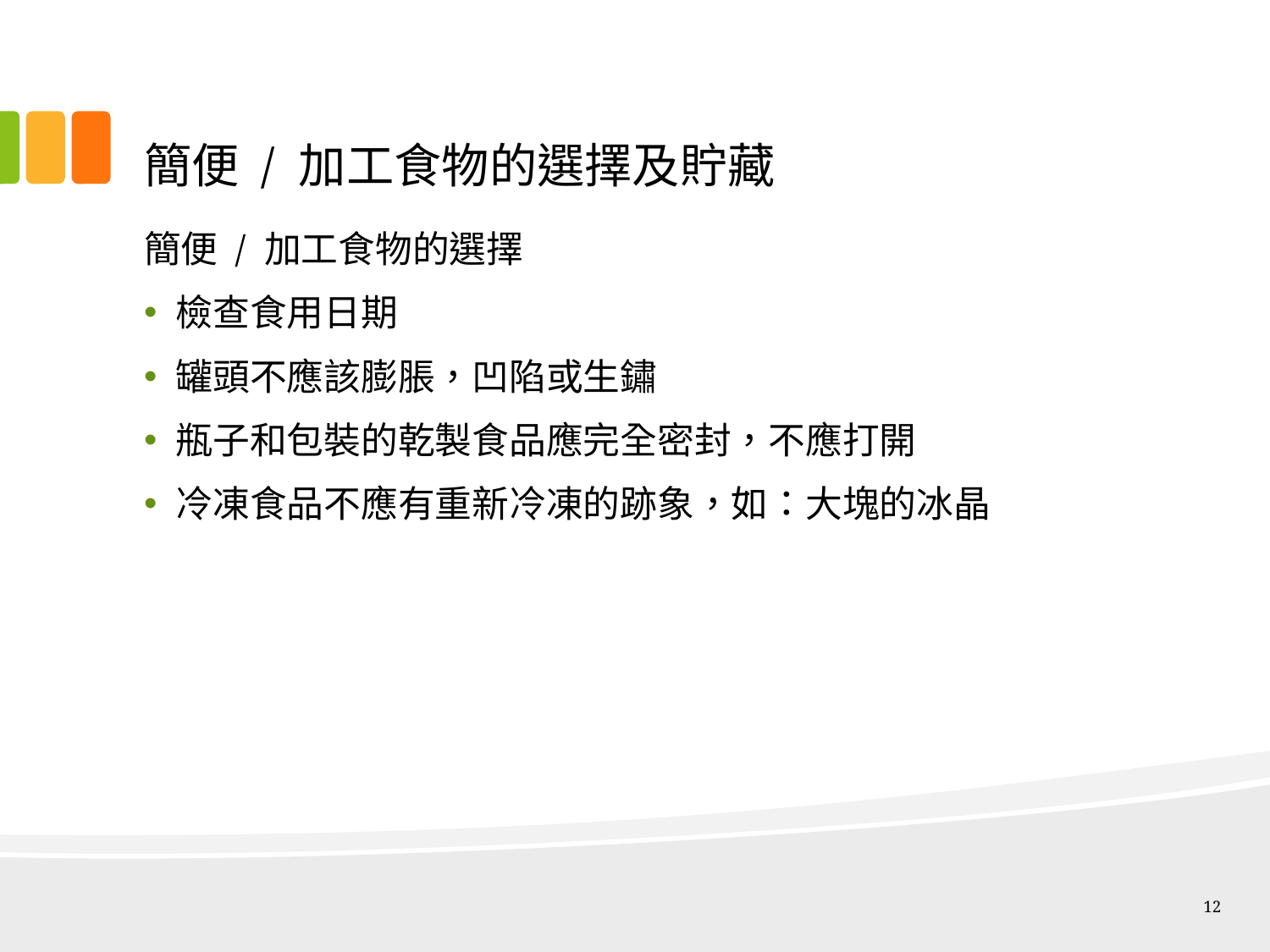

# 簡便 / 加工食物的選擇及貯藏
簡便 / 加工食物的選擇
檢查食用日期
罐頭不應該膨脹，凹陷或生鏽
瓶子和包裝的乾製食品應完全密封，不應打開
冷凍食品不應有重新冷凍的跡象，如：大塊的冰晶
12